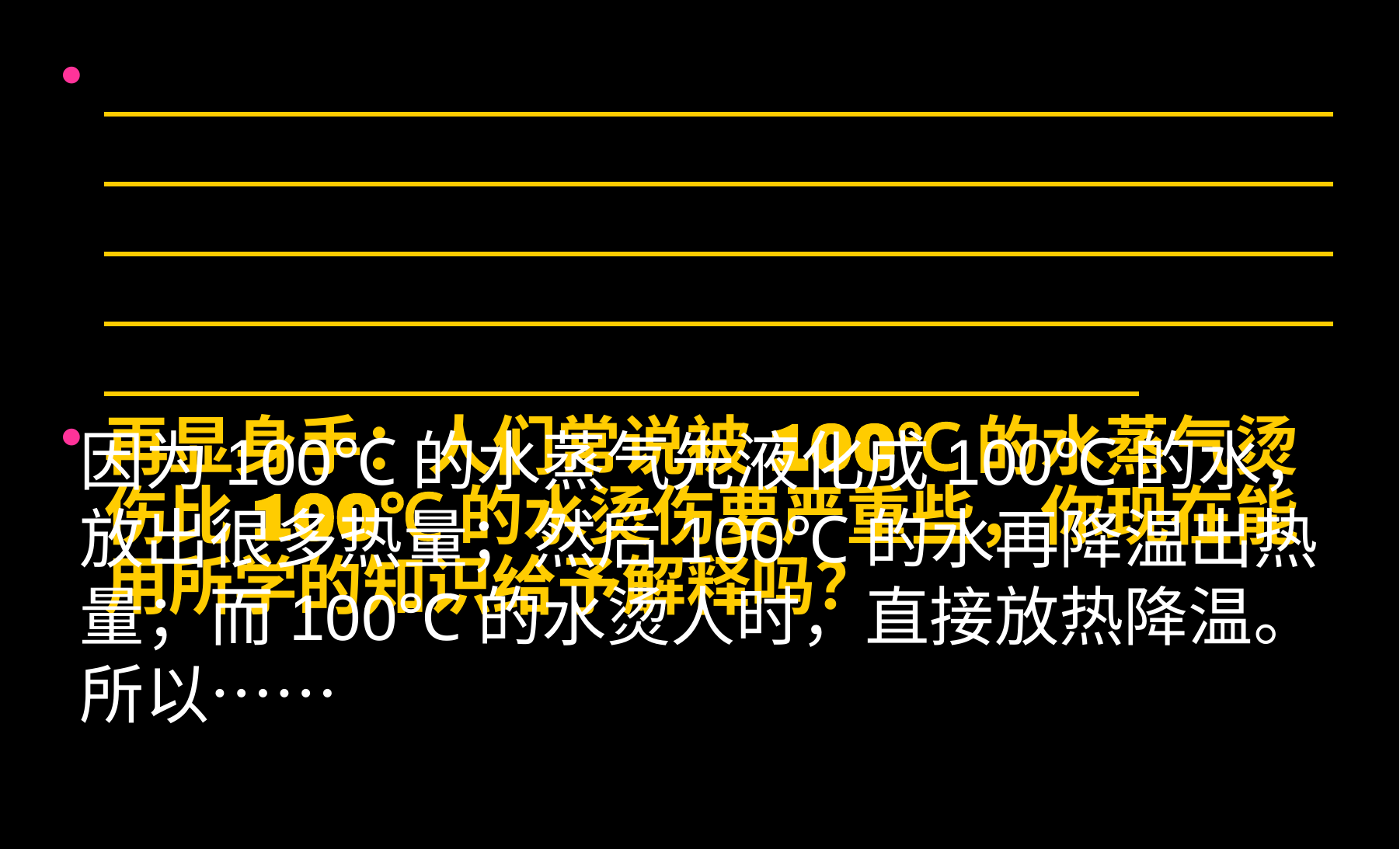

再显身手：人们常说被100℃的水蒸气烫伤比100℃的水烫伤要严重些，你现在能用所学的知识给予解释吗？
因为100℃的水蒸气先液化成100℃的水，放出很多热量；然后100℃的水再降温出热量；而100℃的水烫人时，直接放热降温。所以……